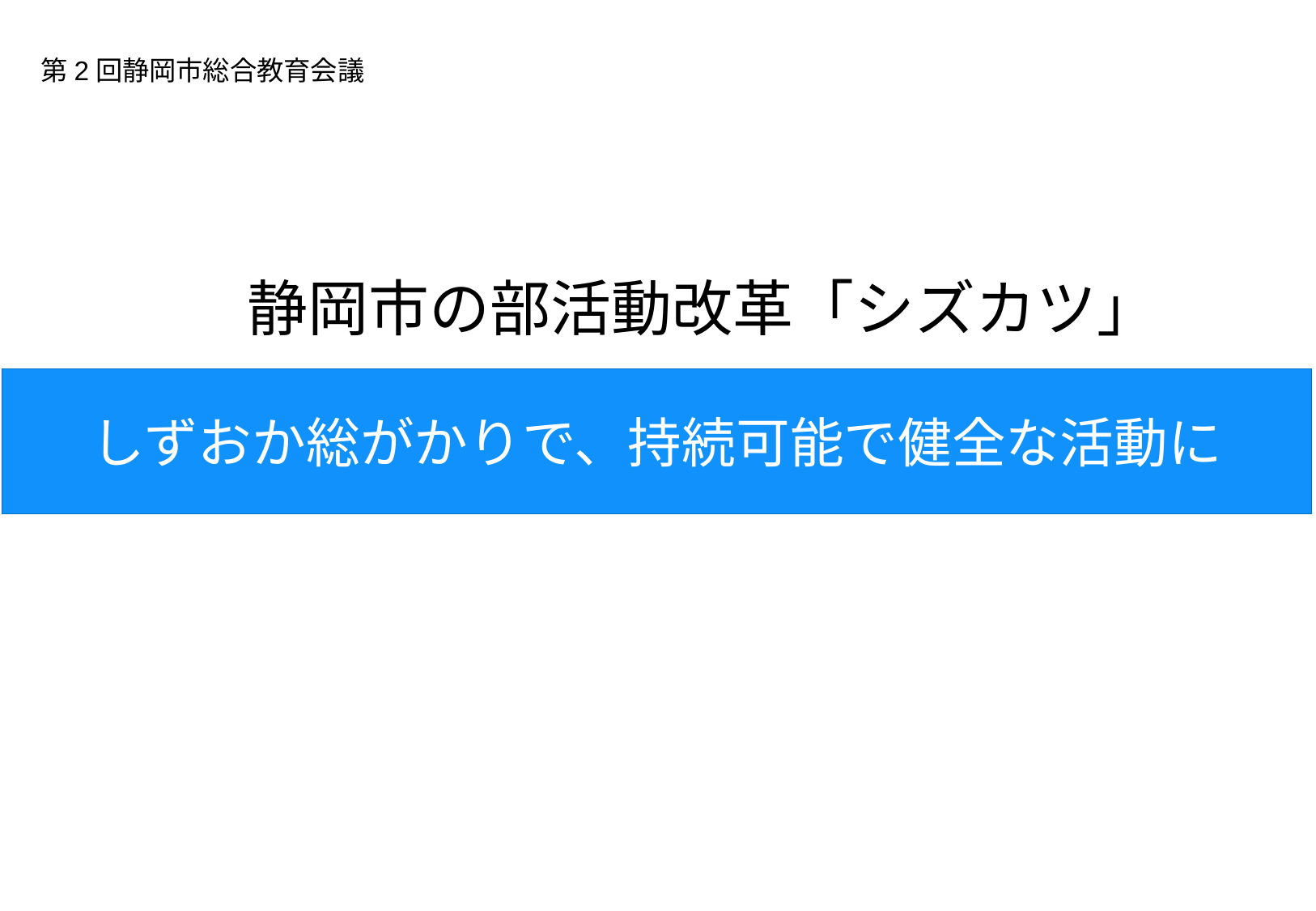

第2回静岡市総合教育会議
静岡市の部活動改革「シズカツ」

別冊①～⑯
しずおか総がかりで、持続可能で健全な活動に